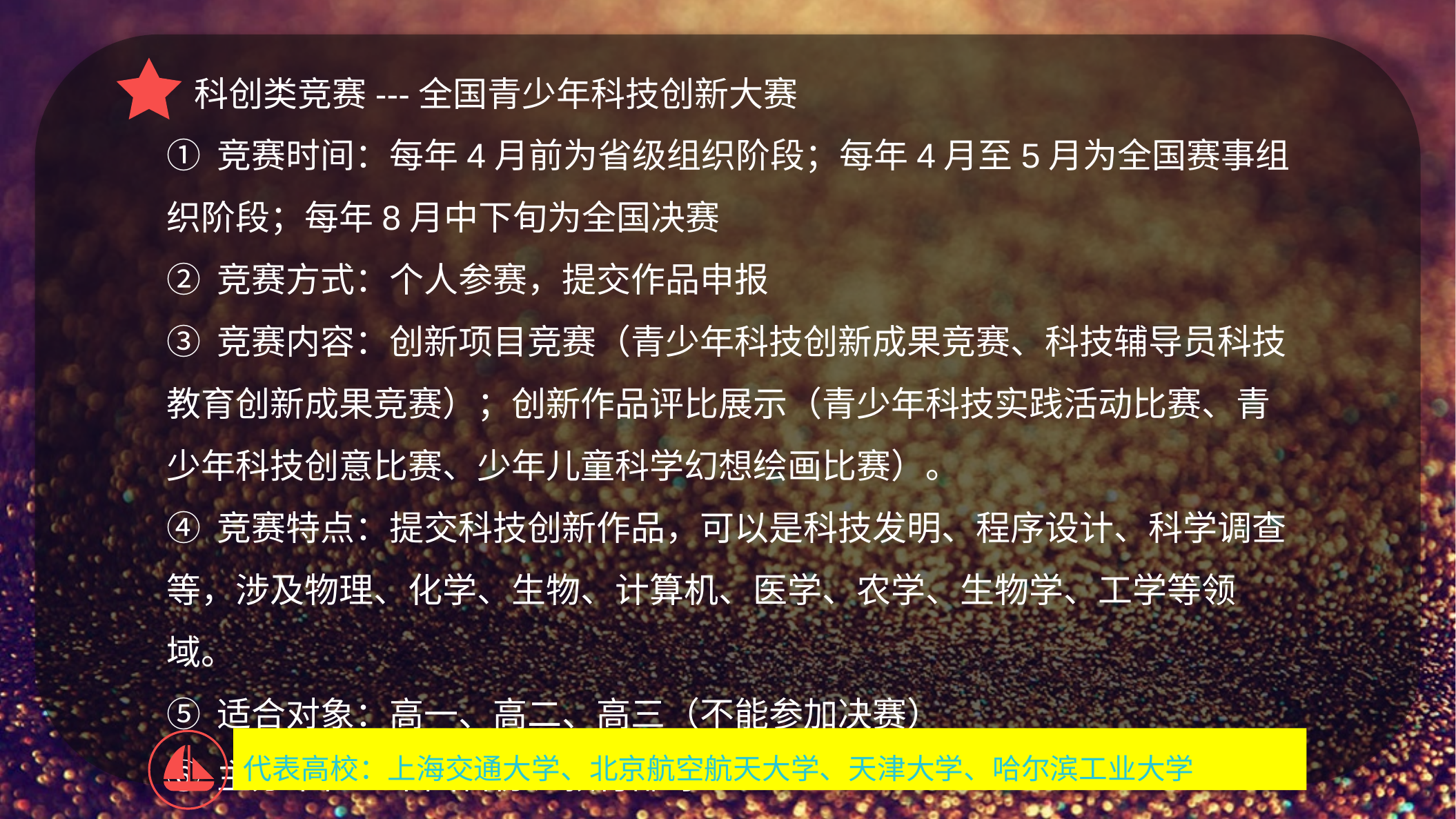

科创类竞赛---全国青少年科技创新大赛
① 竞赛时间：每年4月前为省级组织阶段；每年4月至5月为全国赛事组织阶段；每年8月中下旬为全国决赛
② 竞赛方式：个人参赛，提交作品申报
③ 竞赛内容：创新项目竞赛（青少年科技创新成果竞赛、科技辅导员科技教育创新成果竞赛）；创新作品评比展示（青少年科技实践活动比赛、青少年科技创意比赛、少年儿童科学幻想绘画比赛）。
④ 竞赛特点：提交科技创新作品，可以是科技发明、程序设计、科学调查等，涉及物理、化学、生物、计算机、医学、农学、生物学、工学等领域。
⑤ 适合对象：高一、高二、高三（不能参加决赛）
⑥ 主办单位：中国科协、教育部等
代表高校：上海交通大学、北京航空航天大学、天津大学、哈尔滨工业大学